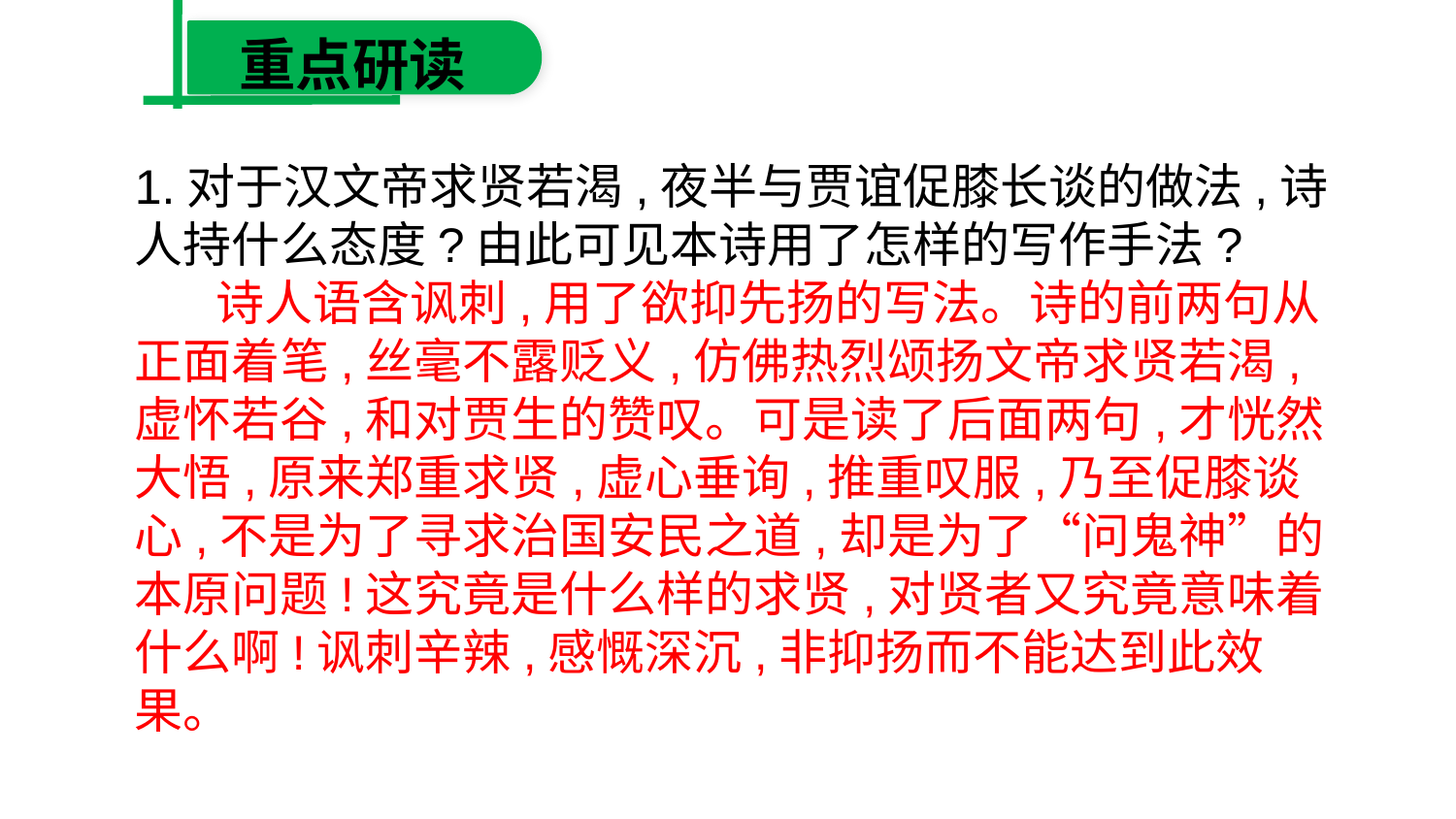

重点研读
1.对于汉文帝求贤若渴,夜半与贾谊促膝长谈的做法,诗人持什么态度?由此可见本诗用了怎样的写作手法?
　   诗人语含讽刺,用了欲抑先扬的写法。诗的前两句从正面着笔,丝毫不露贬义,仿佛热烈颂扬文帝求贤若渴,虚怀若谷,和对贾生的赞叹。可是读了后面两句,才恍然大悟,原来郑重求贤,虚心垂询,推重叹服,乃至促膝谈心,不是为了寻求治国安民之道,却是为了“问鬼神”的本原问题!这究竟是什么样的求贤,对贤者又究竟意味着什么啊!讽刺辛辣,感慨深沉,非抑扬而不能达到此效果。